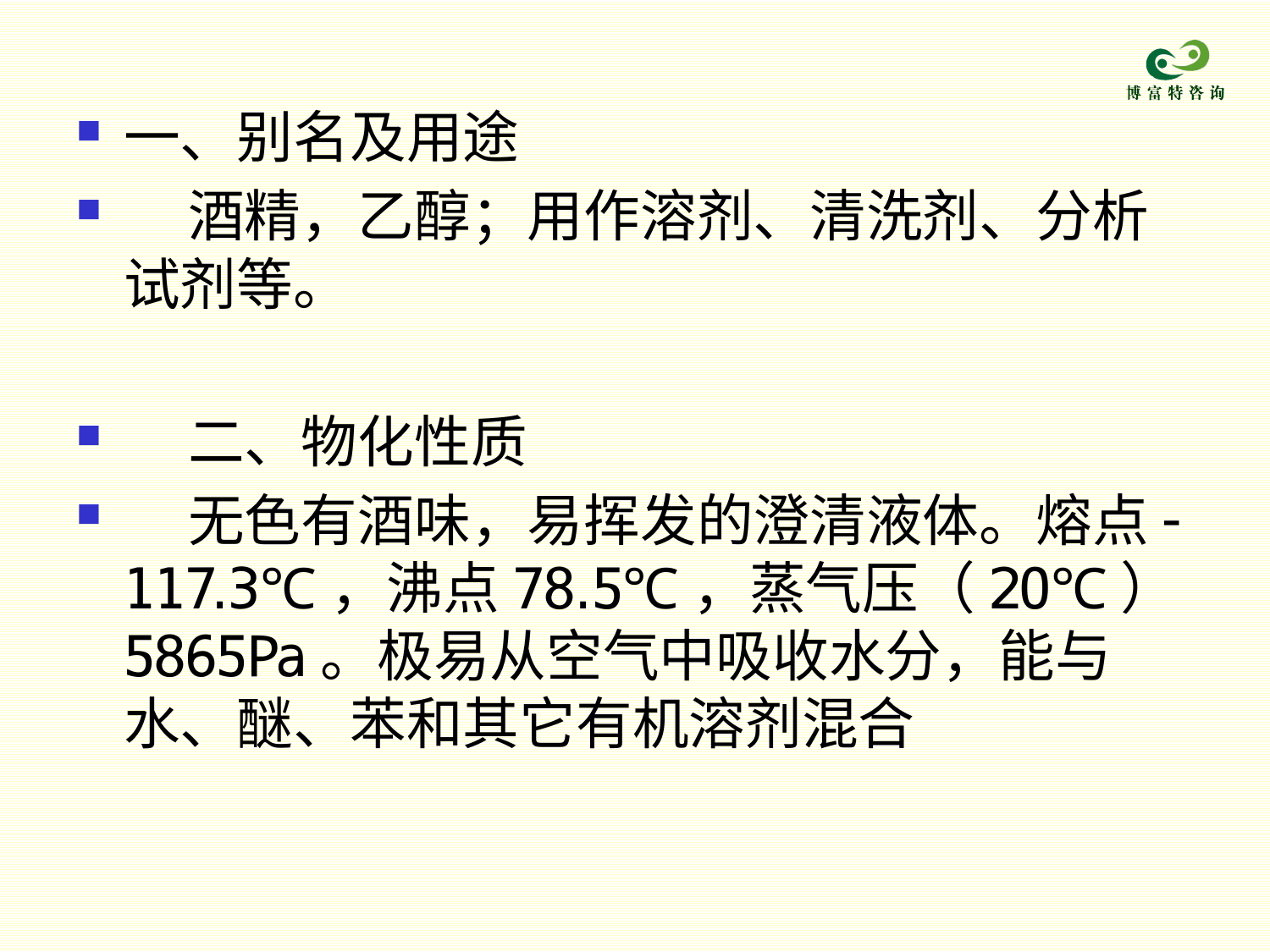

一、别名及用途
    酒精，乙醇；用作溶剂、清洗剂、分析试剂等。

    二、物化性质
    无色有酒味，易挥发的澄清液体。熔点-117.3℃，沸点78.5℃，蒸气压（20℃）5865Pa。极易从空气中吸收水分，能与水、醚、苯和其它有机溶剂混合